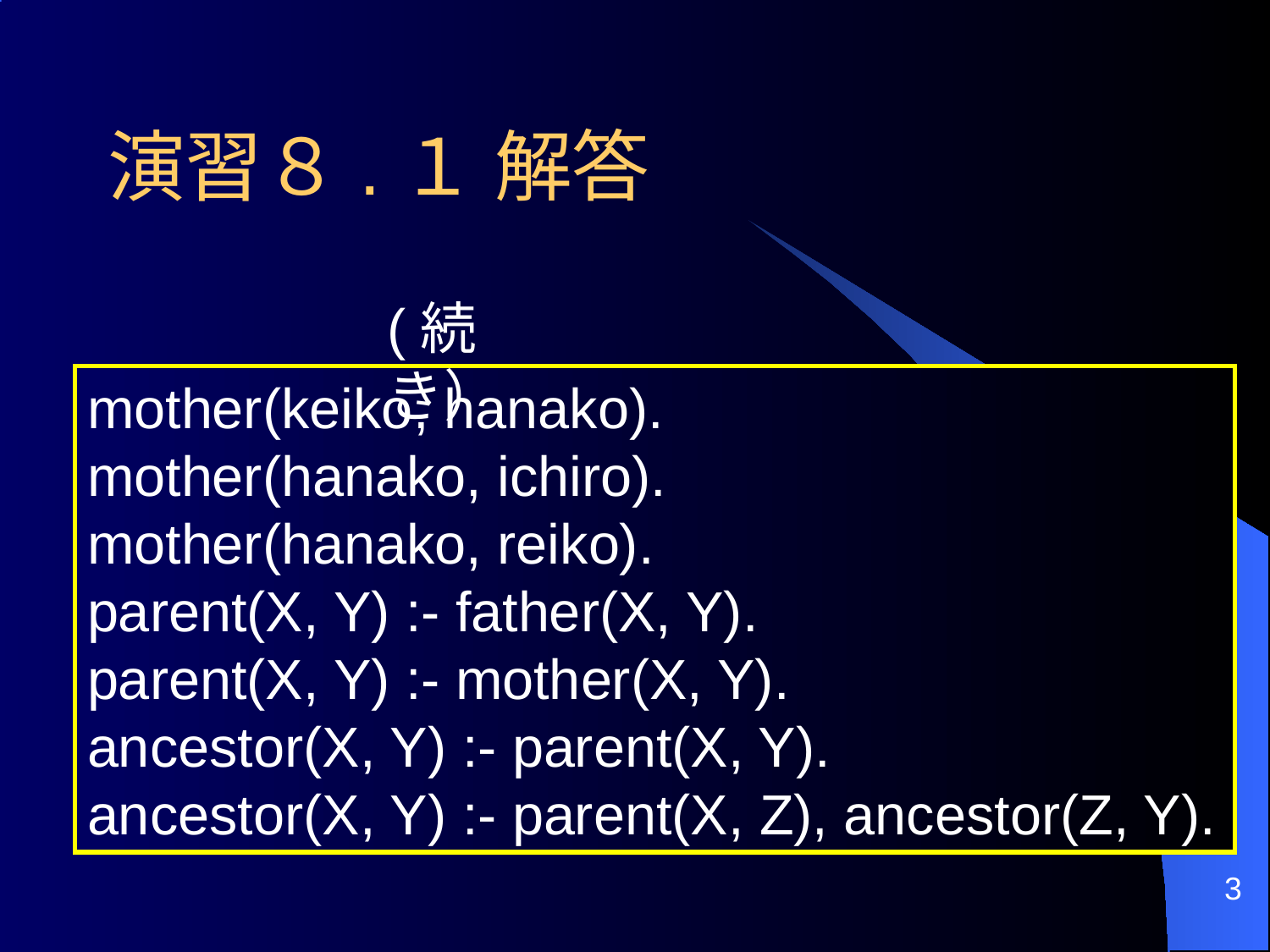

# 演習８.１ 解答
(続き）
mother(keiko, hanako).
mother(hanako, ichiro).
mother(hanako, reiko).
parent(X, Y) :- father(X, Y).
parent(X, Y) :- mother(X, Y).
ancestor(X, Y) :- parent(X, Y).
ancestor(X, Y) :- parent(X, Z), ancestor(Z, Y).
3